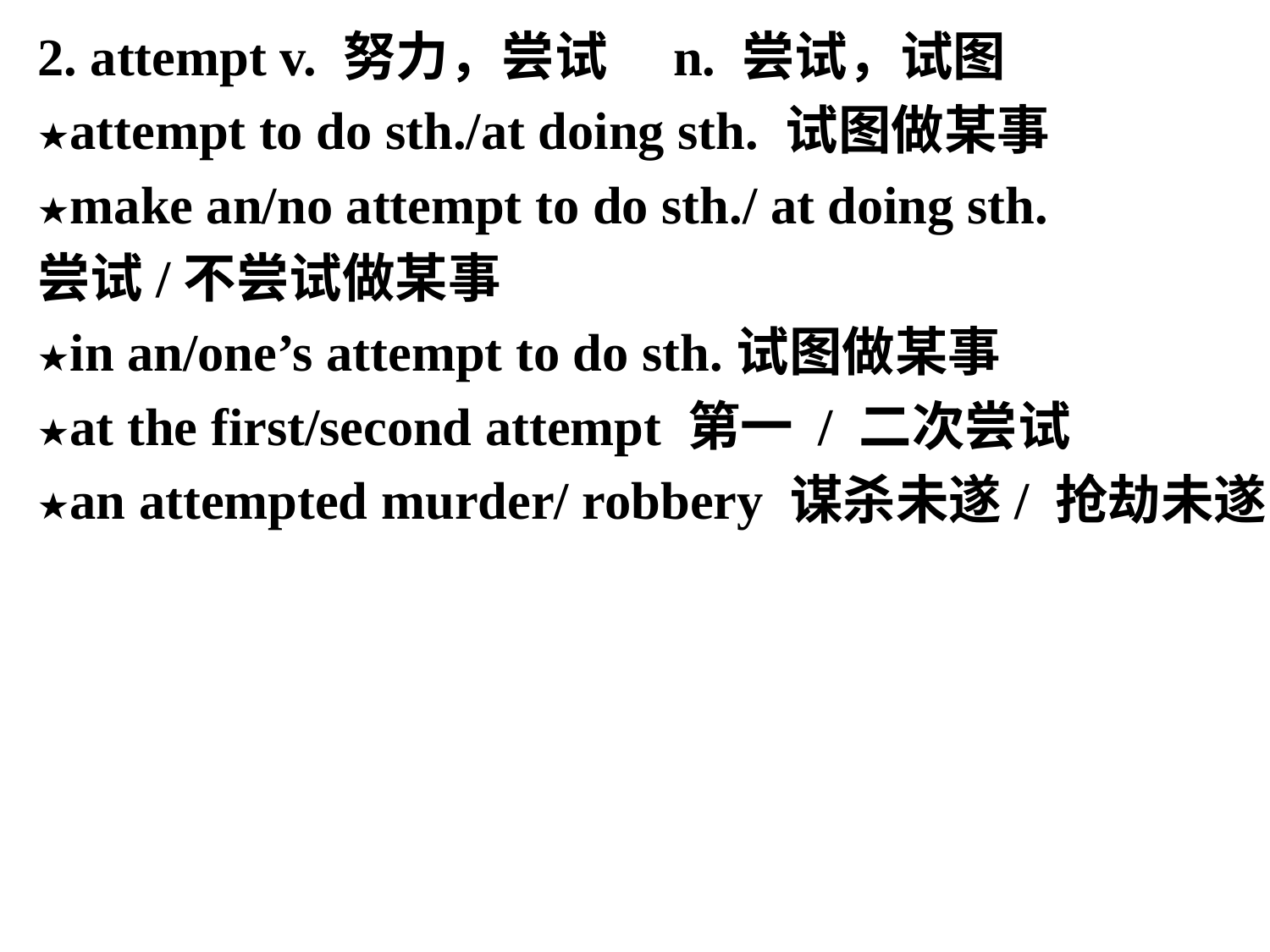

2. attempt v. 努力，尝试　n. 尝试，试图
★attempt to do sth./at doing sth. 试图做某事
★make an/no attempt to do sth./ at doing sth.
尝试/不尝试做某事
★in an/one’s attempt to do sth.试图做某事
★at the first/second attempt 第一 / 二次尝试
★an attempted murder/ robbery 谋杀未遂/ 抢劫未遂